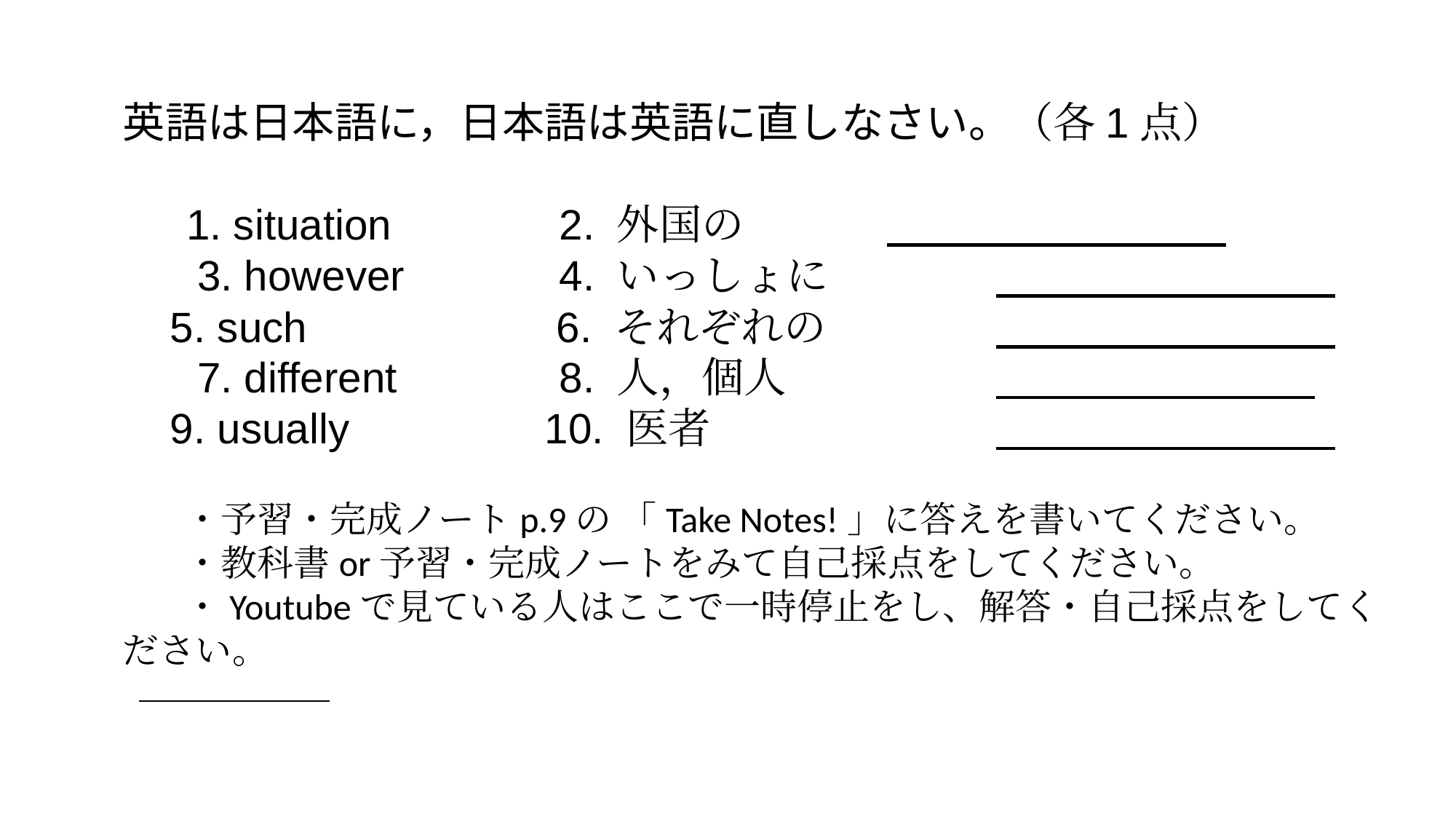

英語は日本語に，日本語は英語に直しなさい。（各1点）

　 1. situation	 	2. 外国の
　  3. however	 	4. いっしょに
    5. such	  	         6. それぞれの
　  7. different	 	8. 人，個人
    9. usually	        10. 医者

    ・予習・完成ノートp.9の 「Take Notes!」に答えを書いてください。
    ・教科書or予習・完成ノートをみて自己採点をしてください。
　 ・Youtubeで見ている人はここで一時停止をし、解答・自己採点をしてください。